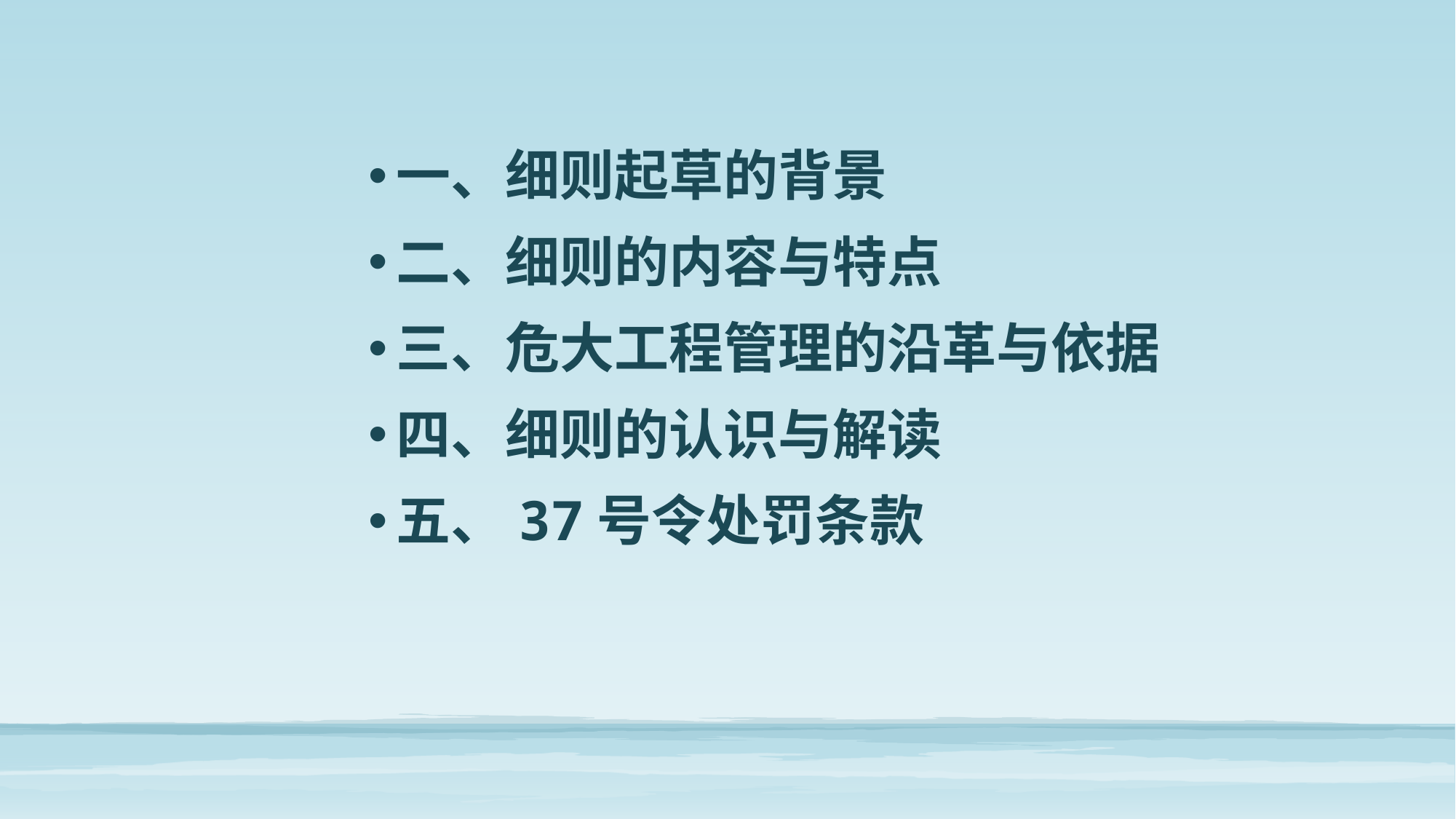

一、细则起草的背景
二、细则的内容与特点
三、危大工程管理的沿革与依据
四、细则的认识与解读
五、37号令处罚条款